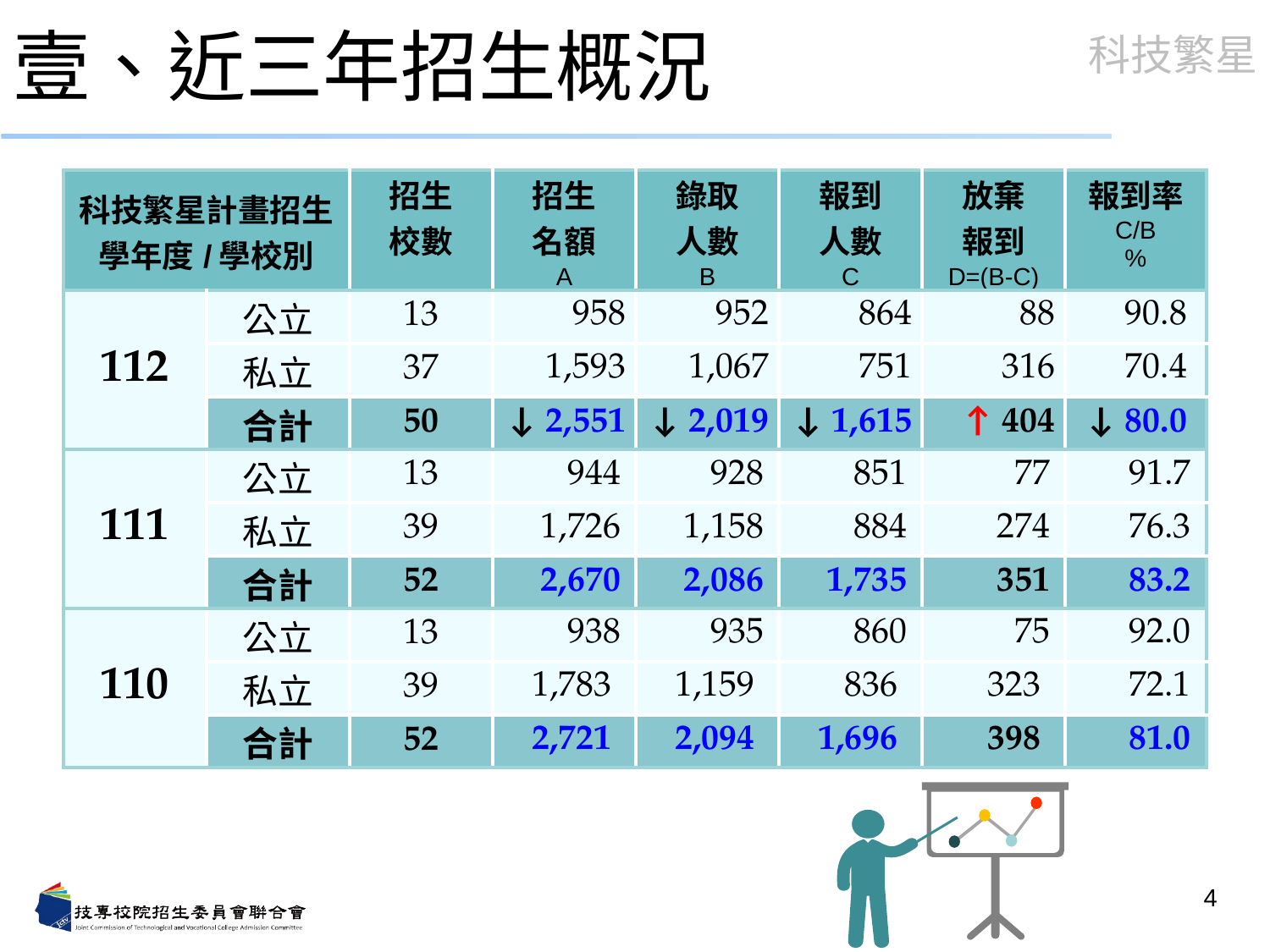

# 壹、近三年招生概況
| 科技繁星計畫招生 學年度/學校別 |  | 招生 校數 | 招生 名額 A | 錄取 人數 B | 報到 人數 C | 放棄 報到 D=(B-C) | 報到率 C/B % |
| --- | --- | --- | --- | --- | --- | --- | --- |
| 112 | 公立 | 13 | 958 | 952 | 864 | 88 | 90.8 |
|  | 私立 | 37 | 1,593 | 1,067 | 751 | 316 | 70.4 |
|  | 合計 | 50 | ↓ 2,551 | ↓ 2,019 | ↓ 1,615 | ↑ 404 | ↓ 80.0 |
| 111 | 公立 | 13 | 944 | 928 | 851 | 77 | 91.7 |
|  | 私立 | 39 | 1,726 | 1,158 | 884 | 274 | 76.3 |
|  | 合計 | 52 | 2,670 | 2,086 | 1,735 | 351 | 83.2 |
| 110 | 公立 | 13 | 938 | 935 | 860 | 75 | 92.0 |
|  | 私立 | 39 | 1,783 | 1,159 | 836 | 323 | 72.1 |
|  | 合計 | 52 | 2,721 | 2,094 | 1,696 | 398 | 81.0 |

4